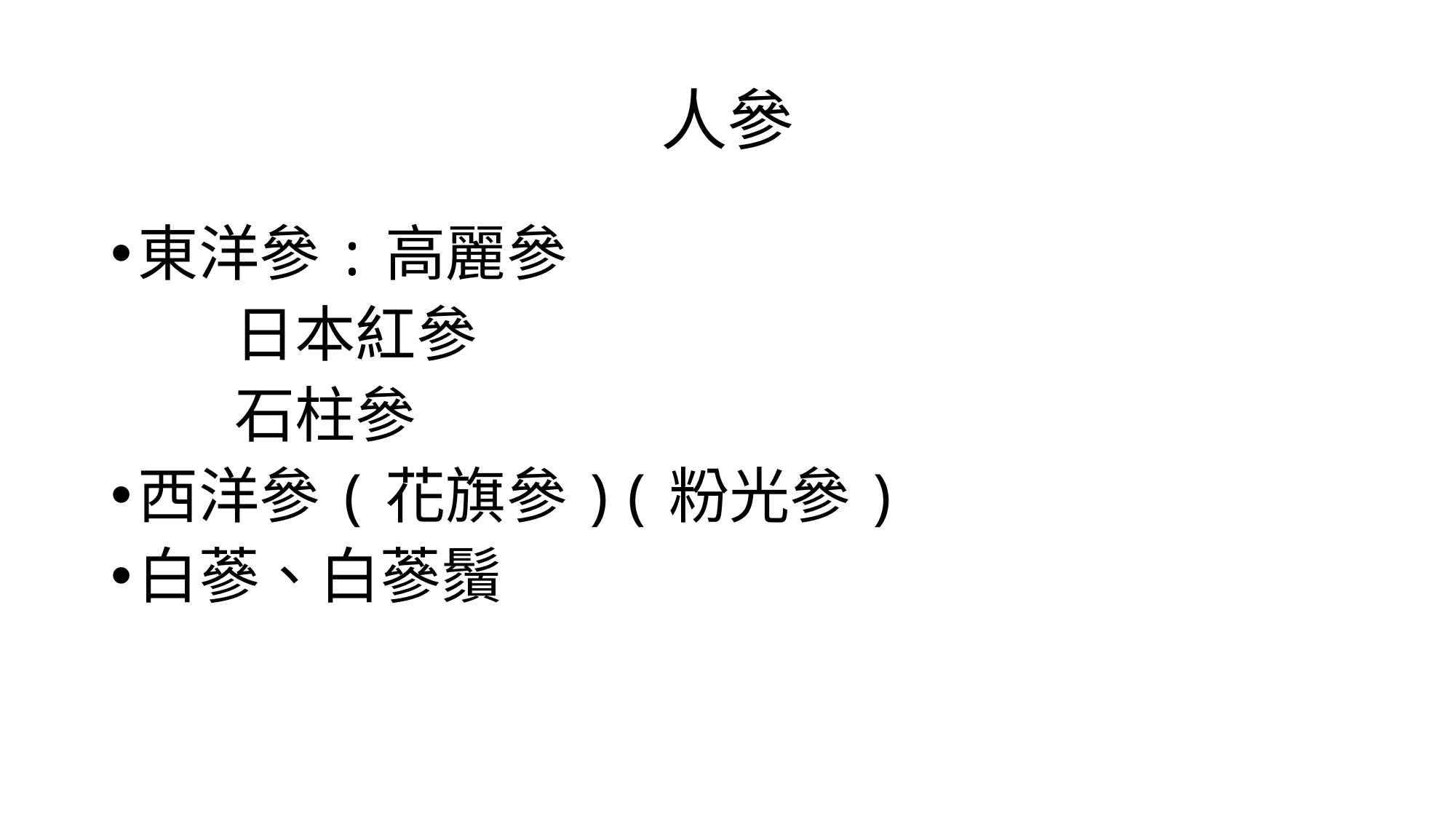

# 人參
東洋參:高麗參
        日本紅參
        石柱參
西洋參(花旗參)(粉光參)
白蔘、白蔘鬚